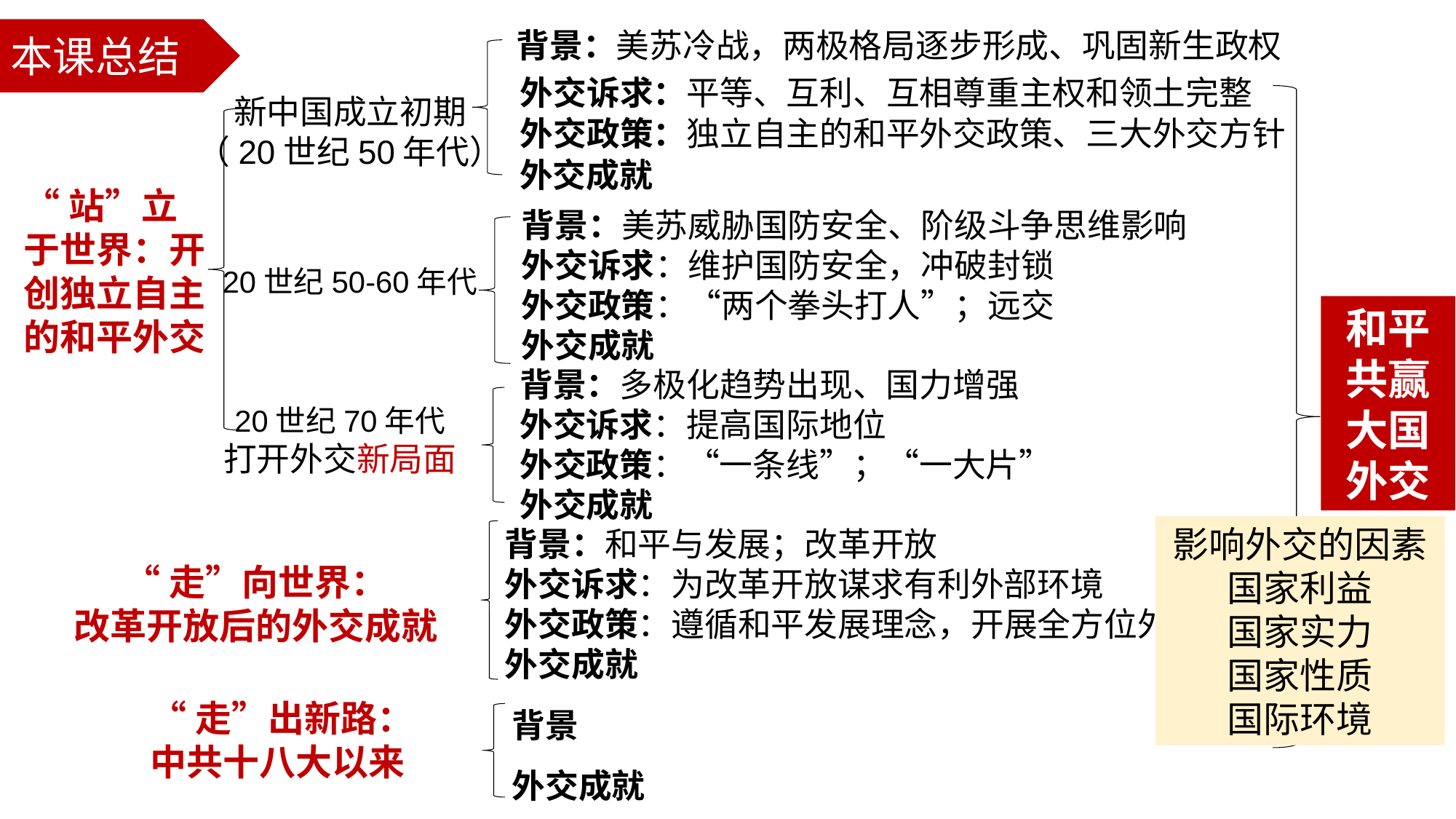

本课总结
背景：美苏冷战，两极格局逐步形成、巩固新生政权

外交诉求：平等、互利、互相尊重主权和领土完整

新中国成立初期
（20世纪50年代）
外交政策：独立自主的和平外交政策、三大外交方针

外交成就
“站”立于世界：开创独立自主的和平外交
背景：美苏威胁国防安全、阶级斗争思维影响
外交诉求：维护国防安全，冲破封锁
外交政策：“两个拳头打人”；远交
外交成就

20世纪50-60年代
和平
共赢
大国外交
背景：多极化趋势出现、国力增强
外交诉求：提高国际地位
外交政策：“一条线”；“一大片”
外交成就

20世纪70年代
打开外交新局面
影响外交的因素
国家利益
国家实力
国家性质
国际环境
背景：和平与发展；改革开放
外交诉求：为改革开放谋求有利外部环境
外交政策：遵循和平发展理念，开展全方位外交
外交成就

“走”向世界：
改革开放后的外交成就
背景
外交成就
“走”出新路：
中共十八大以来